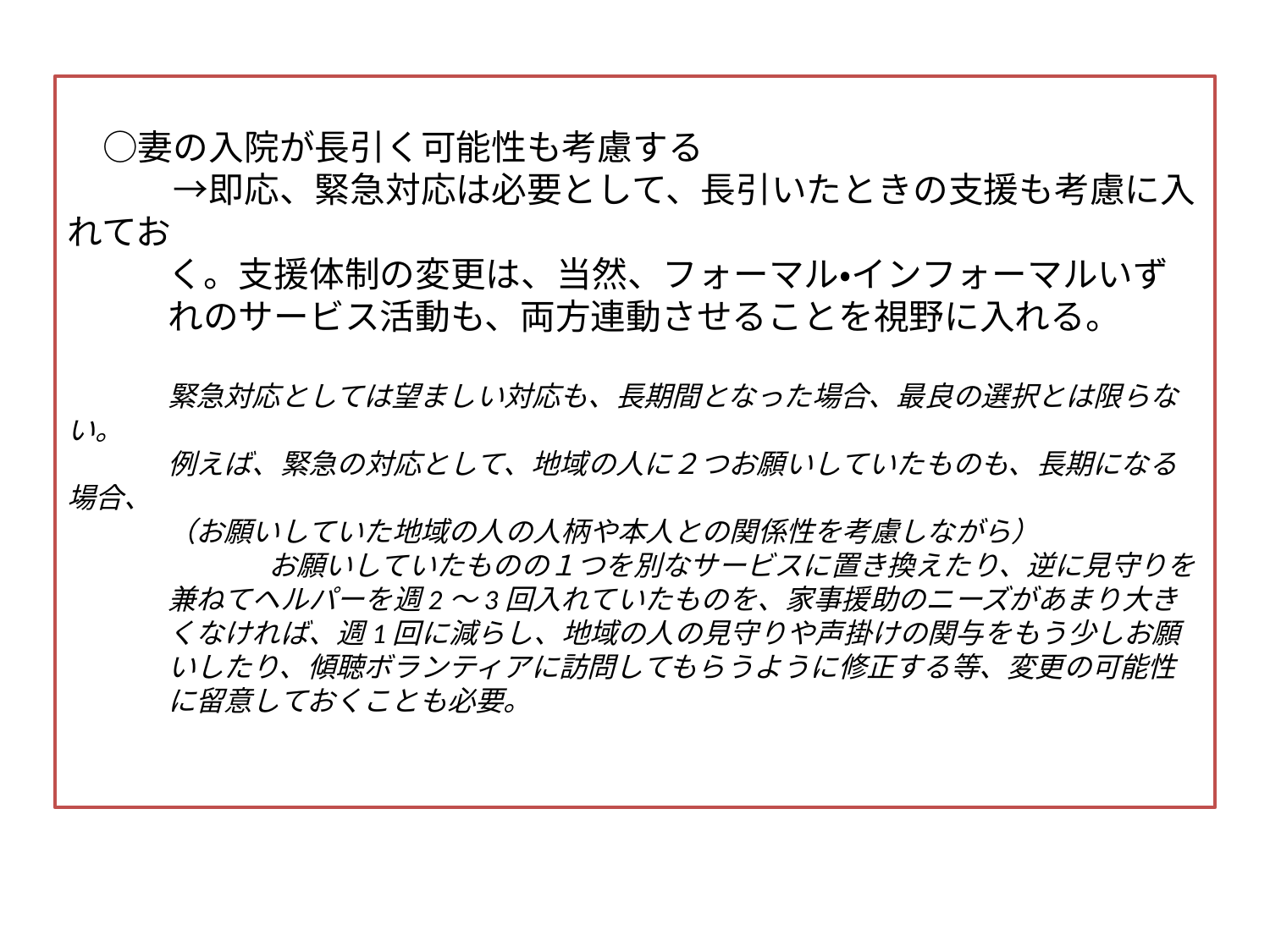

○妻の入院が長引く可能性も考慮する
　　　→即応、緊急対応は必要として、長引いたときの支援も考慮に入れてお
く。支援体制の変更は、当然、フォーマル・インフォーマルいずれのサービス活動も、両方連動させることを視野に入れる。

緊急対応としては望ましい対応も、長期間となった場合、最良の選択とは限らない。
例えば、緊急の対応として、地域の人に２つお願いしていたものも、長期になる場合、
（お願いしていた地域の人の人柄や本人との関係性を考慮しながら）
お願いしていたものの１つを別なサービスに置き換えたり、逆に見守りを兼ねてヘルパーを週2～3回入れていたものを、家事援助のニーズがあまり大きくなければ、週1回に減らし、地域の人の見守りや声掛けの関与をもう少しお願いしたり、傾聴ボランティアに訪問してもらうように修正する等、変更の可能性に留意しておくことも必要。